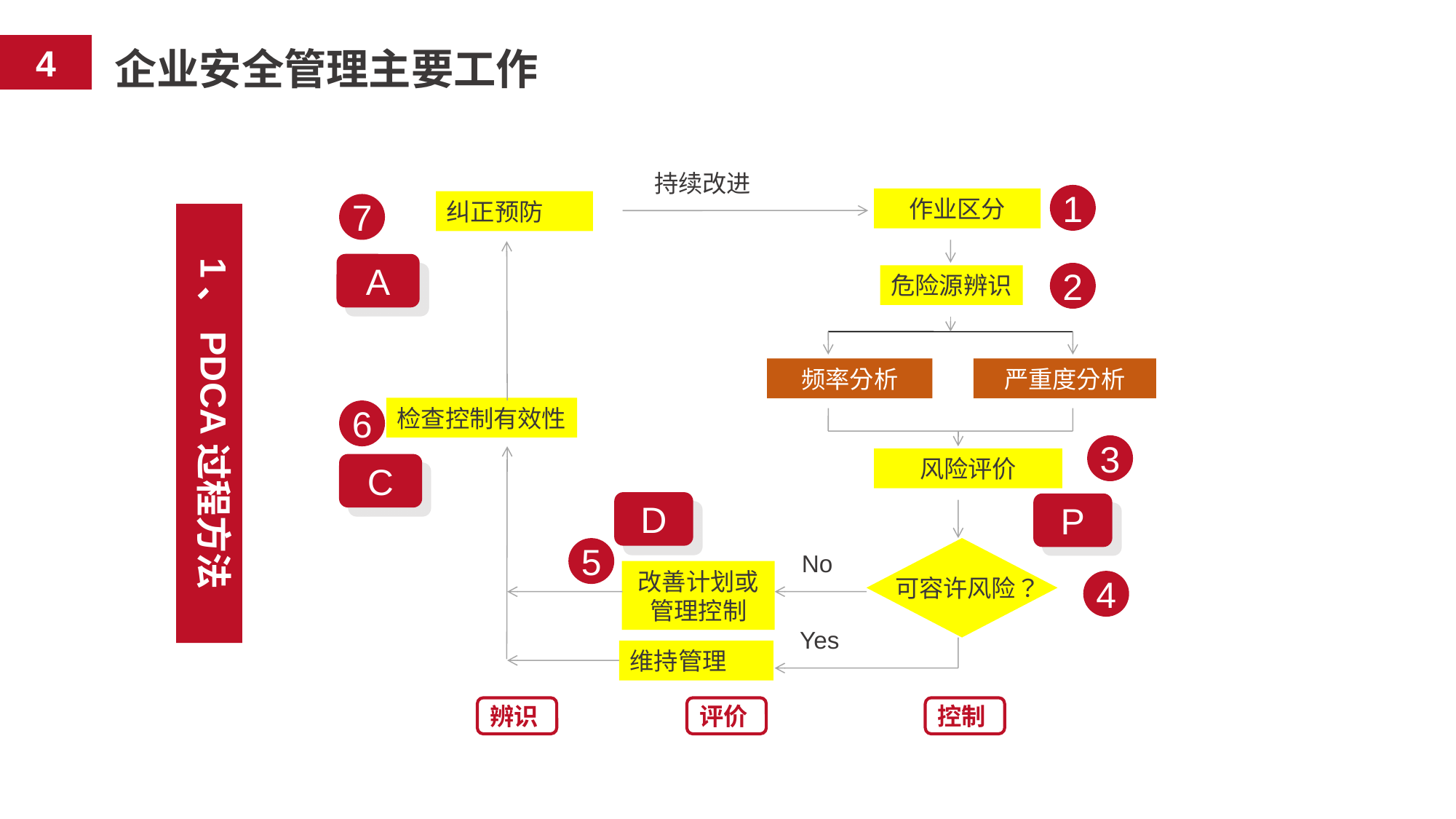

4
企业安全管理主要工作
持续改进
1
作业区分
纠正预防
7
1、PDCA过程方法

A
2
危险源辨识

频率分析
严重度分析
检查控制有效性
6

3

风险评价
C
D
P

5
 可容许风险？
No
改善计划或管理控制
4

Yes

维持管理

辨识
评价
控制